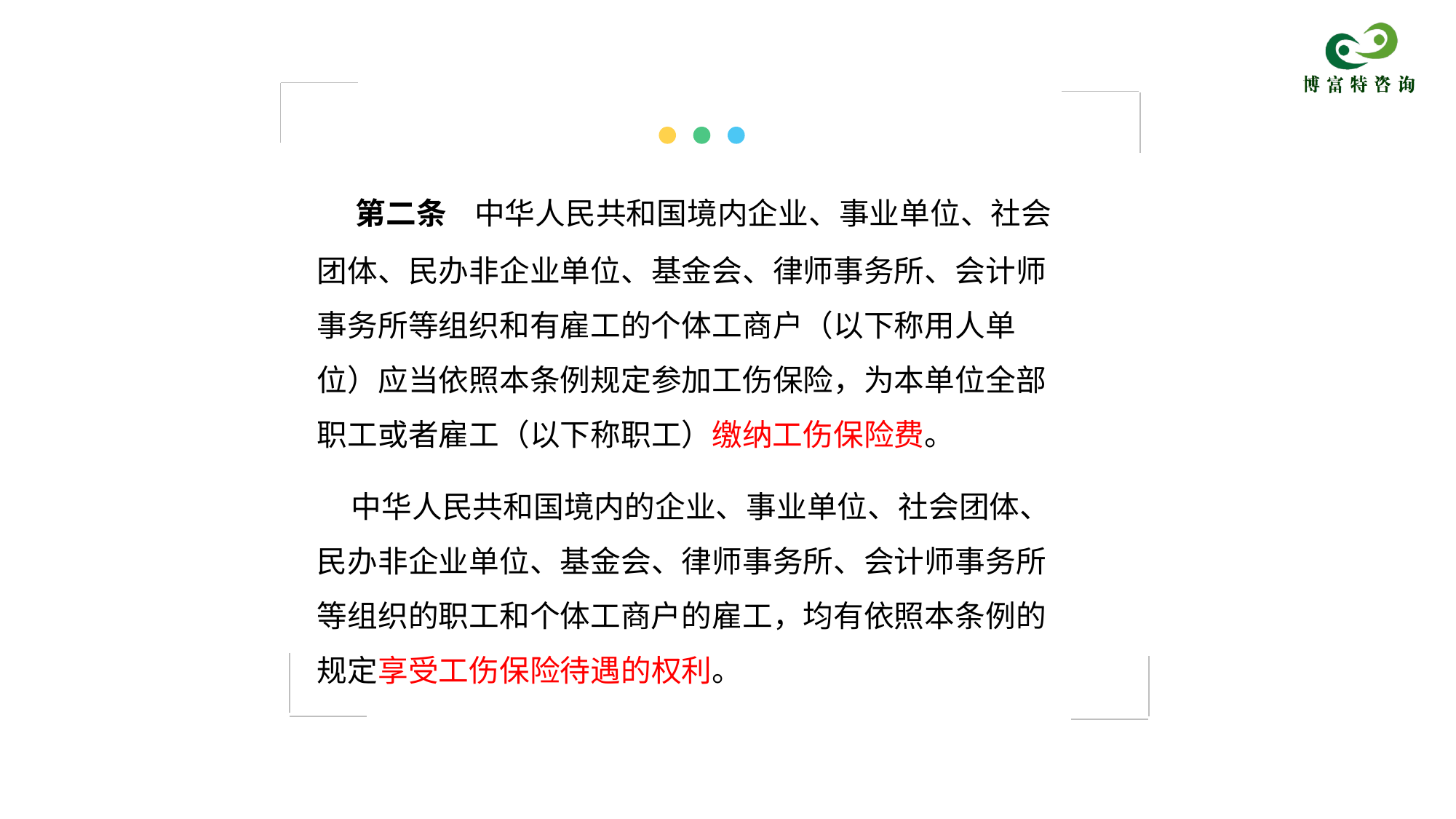

第二条    中华人民共和国境内企业、事业单位、社会团体、民办非企业单位、基金会、律师事务所、会计师事务所等组织和有雇工的个体工商户（以下称用人单位）应当依照本条例规定参加工伤保险，为本单位全部职工或者雇工（以下称职工）缴纳工伤保险费。

    中华人民共和国境内的企业、事业单位、社会团体、民办非企业单位、基金会、律师事务所、会计师事务所等组织的职工和个体工商户的雇工，均有依照本条例的
规定享受工伤保险待遇的权利。